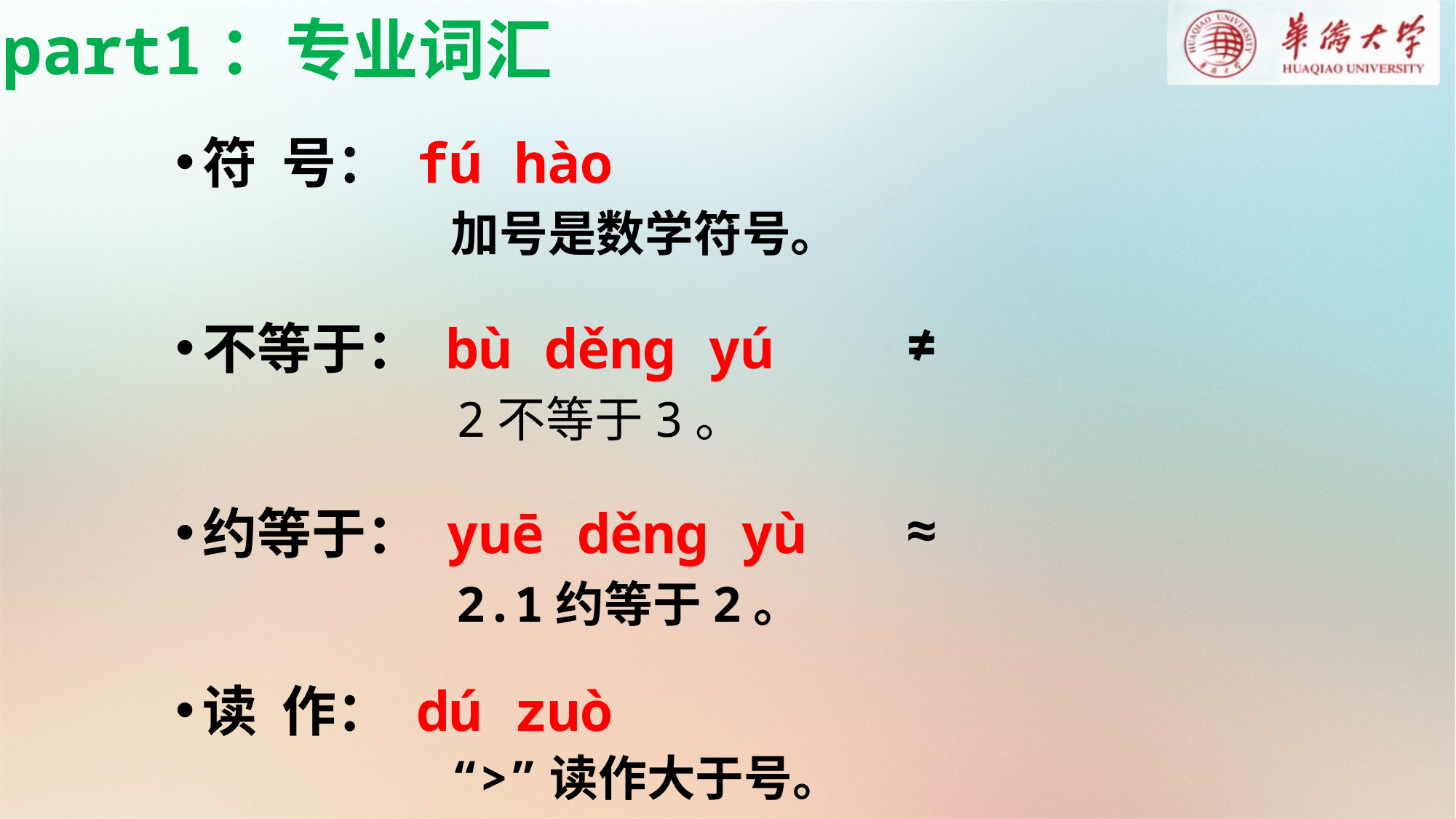

part1：专业词汇
符  号： fú hào
加号是数学符号。
不等于： bù děng yú
≠
2不等于3。
约等于： yuē děng yù
≈
2.1约等于2。
读  作： dú zuò
“>”读作大于号。